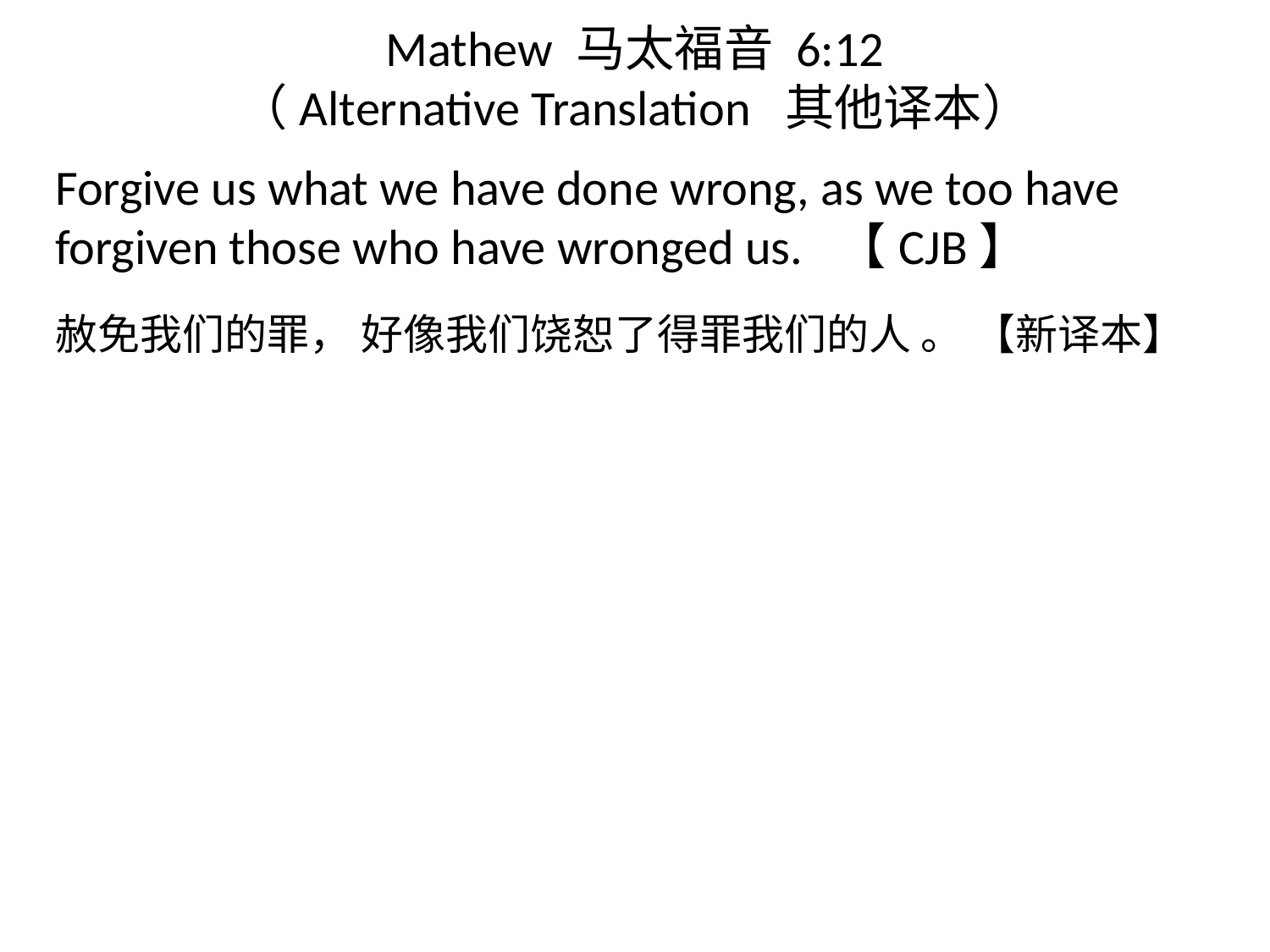

# Mathew 马太福音 6:12 （Alternative Translation  其他译本）

Forgive us what we have done wrong, as we too have forgiven those who have wronged us.  【CJB】

赦免我们的罪， 好像我们饶恕了得罪我们的人 。 【新译本】